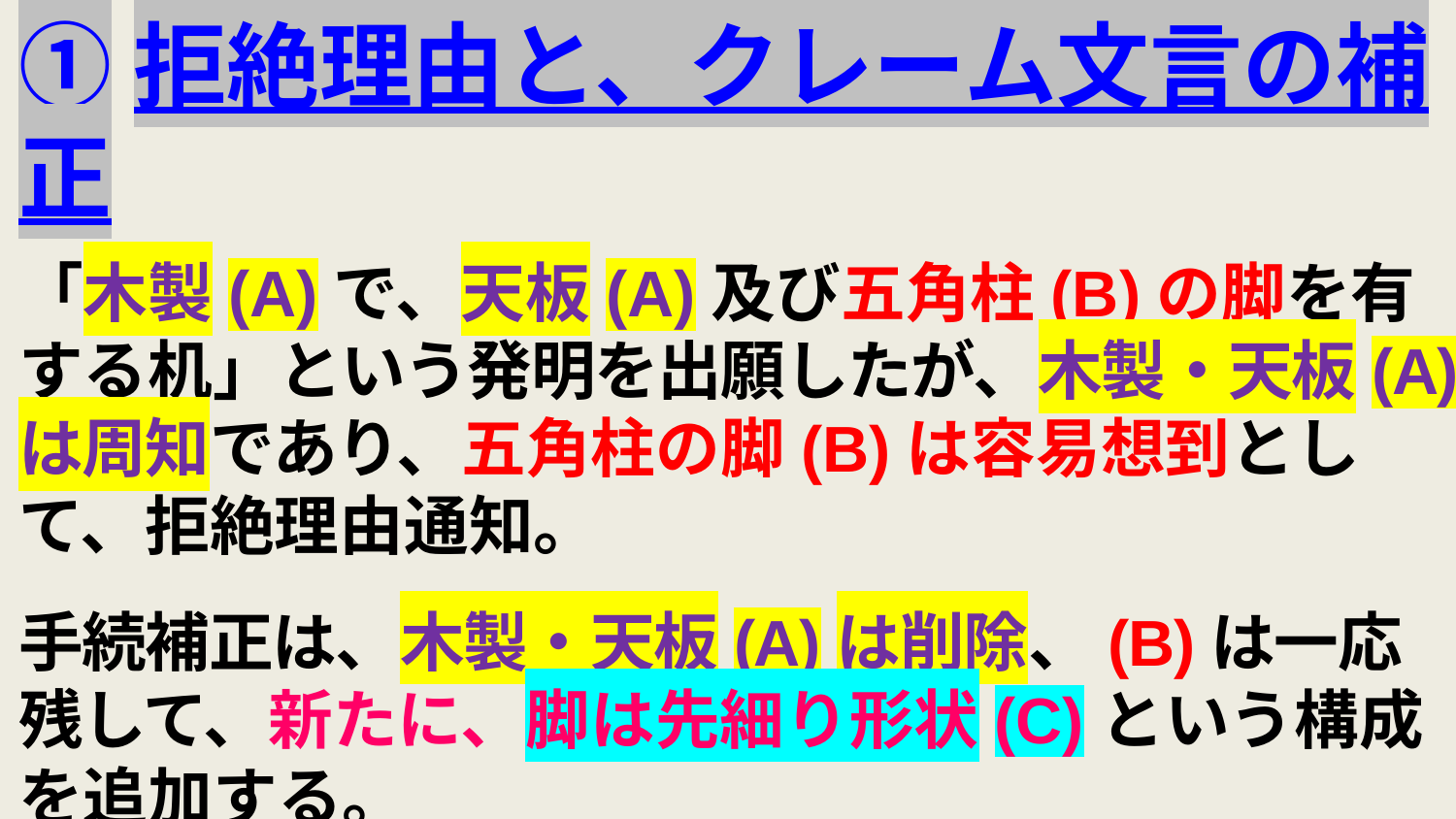

①拒絶理由と、クレーム文言の補正

「木製(A)で、天板(A)及び五角柱(B)の脚を有する机」という発明を出願したが、木製・天板(A)は周知であり、五角柱の脚(B)は容易想到として、拒絶理由通知。

手続補正は、木製・天板(A)は削除、(B)は一応残して、新たに、脚は先細り形状(C)という構成を追加する。

※周知の構成（Ａ）は進歩性に寄与しないが…、公知でない構成（Ｂ）は、新たに追加した構成（Ｃ）と合わせて進歩性に寄与する可能性がある‼

（補正後）木製(A)で、天板(A)及び五角柱(B)で先細り形状(C)の脚を有する机